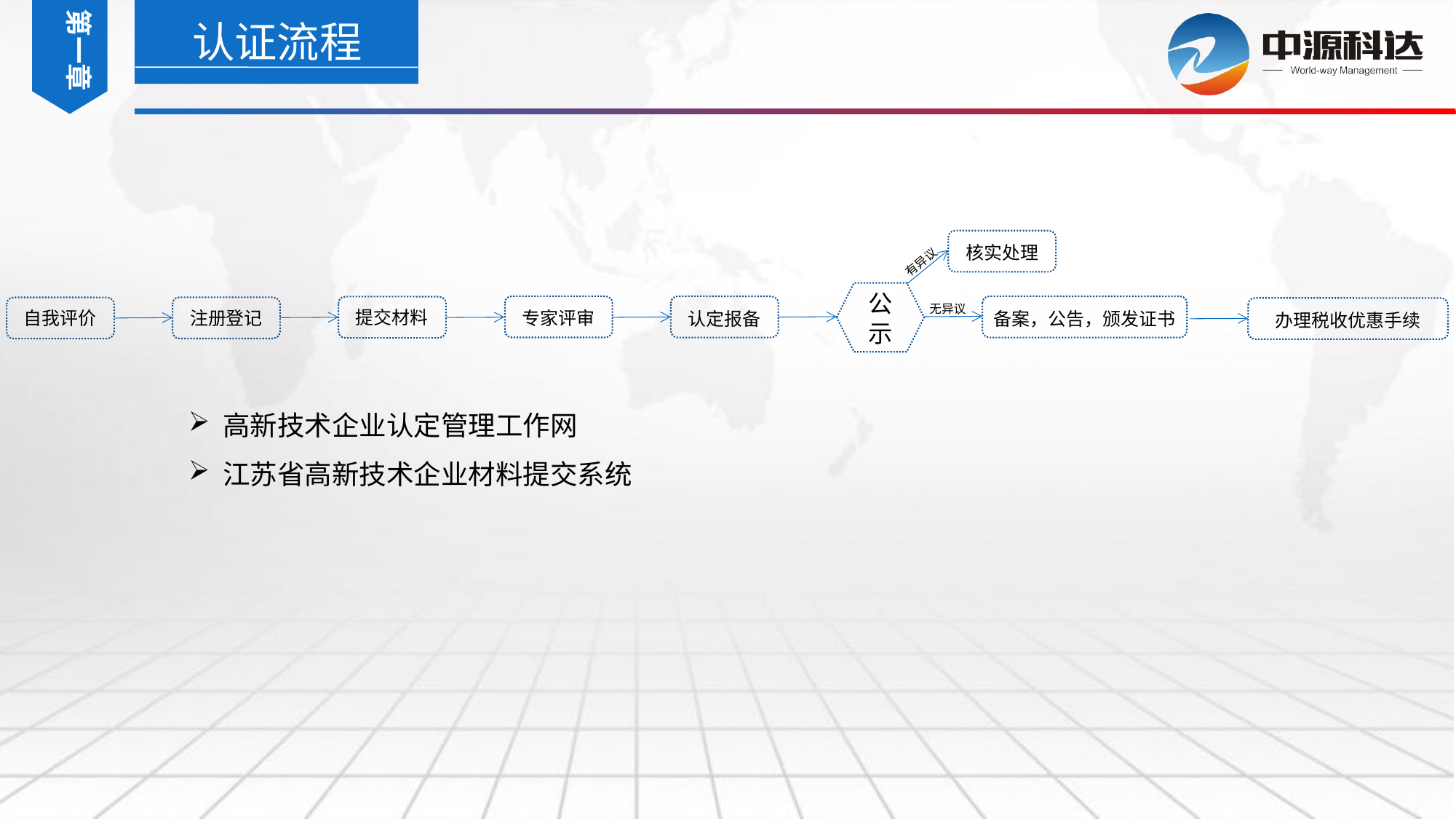

第一章
认证流程

核实处理
有异议

公示

专家评审
无异议

认定报备

备案，公告，颁发证书

提交材料

注册登记

自我评价

办理税收优惠手续
高新技术企业认定管理工作网
江苏省高新技术企业材料提交系统